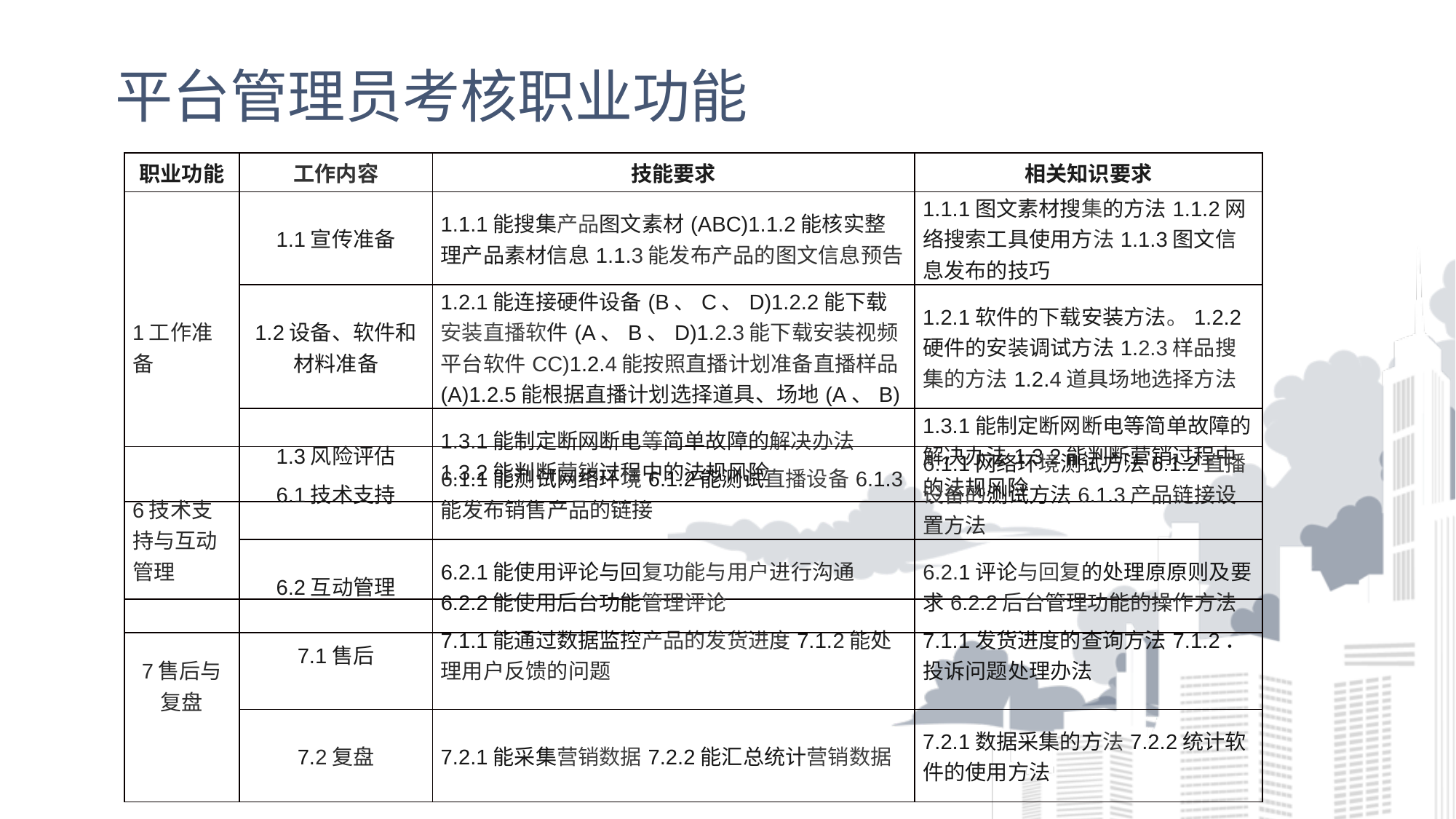

# 平台管理员考核职业功能
| 职业功能 | 工作内容 | 技能要求 | 相关知识要求 |
| --- | --- | --- | --- |
| 1工作准备 | 1.1宣传准备 | 1.1.1能搜集产品图文素材(ABC)1.1.2能核实整理产品素材信息1.1.3能发布产品的图文信息预告 | 1.1.1图文素材搜集的方法1.1.2网络搜索工具使用方法1.1.3图文信息发布的技巧 |
|  | 1.2设备、软件和材料准备 | 1.2.1能连接硬件设备(B、C、D)1.2.2能下载安装直播软件(A、B、D)1.2.3能下载安装视频平台软件CC)1.2.4能按照直播计划准备直播样品(A)1.2.5能根据直播计划选择道具、场地(A、B) | 1.2.1软件的下载安装方法。1.2.2硬件的安装调试方法1.2.3样品搜集的方法1.2.4道具场地选择方法 |
|  | 1.3风险评估 | 1.3.1能制定断网断电等简单故障的解决办法1.3.2能判断营销过程中的法规风险 | 1.3.1能制定断网断电等简单故障的解决办法1.3.2能判断营销过程中的法规风险 |
| 6技术支持与互动管理 | 6.1技术支持 | 6.1.1能测试网络环境6.1.2能测试直播设备6.1.3能发布销售产品的链接 | 6.1.1网络环境测试方法6.1.2直播设备的测试方法6.1.3产品链接设置方法 |
| --- | --- | --- | --- |
|  | 6.2互动管理 | 6.2.1能使用评论与回复功能与用户进行沟通6.2.2能使用后台功能管理评论 | 6.2.1评论与回复的处理原原则及要求6.2.2后台管理功能的操作方法 |
| 7售后与复盘 | 7.1售后 | 7.1.1能通过数据监控产品的发货进度7.1.2能处理用户反馈的问题 | 7.1.1发货进度的查询方法7.1.2．投诉问题处理办法 |
| --- | --- | --- | --- |
|  | 7.2复盘 | 7.2.1能采集营销数据7.2.2能汇总统计营销数据 | 7.2.1数据采集的方法7.2.2统计软件的使用方法 |